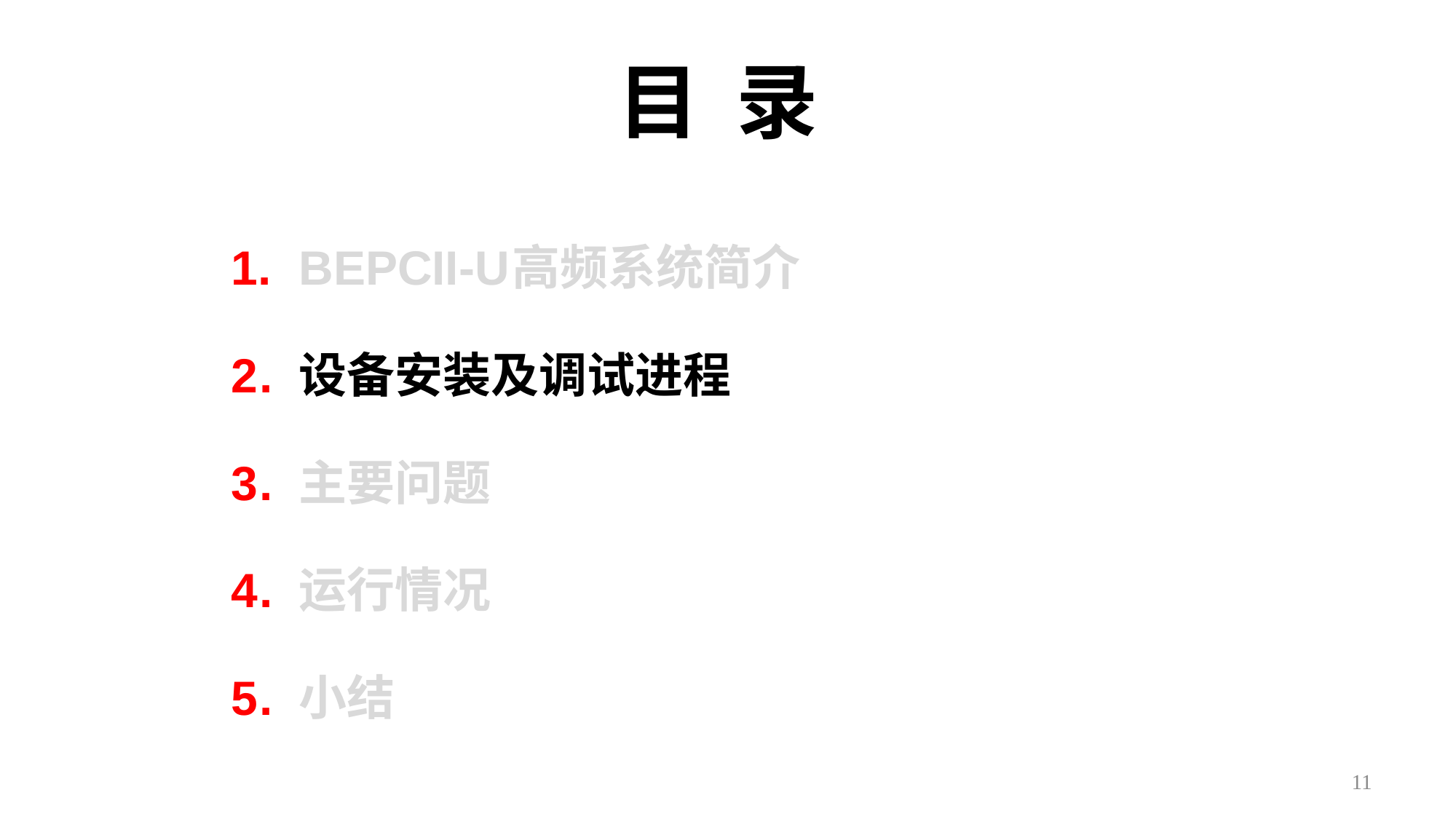

# 目  录
 BEPCII-U高频系统简介
 设备安装及调试进程
 主要问题
 运行情况
 小结

11